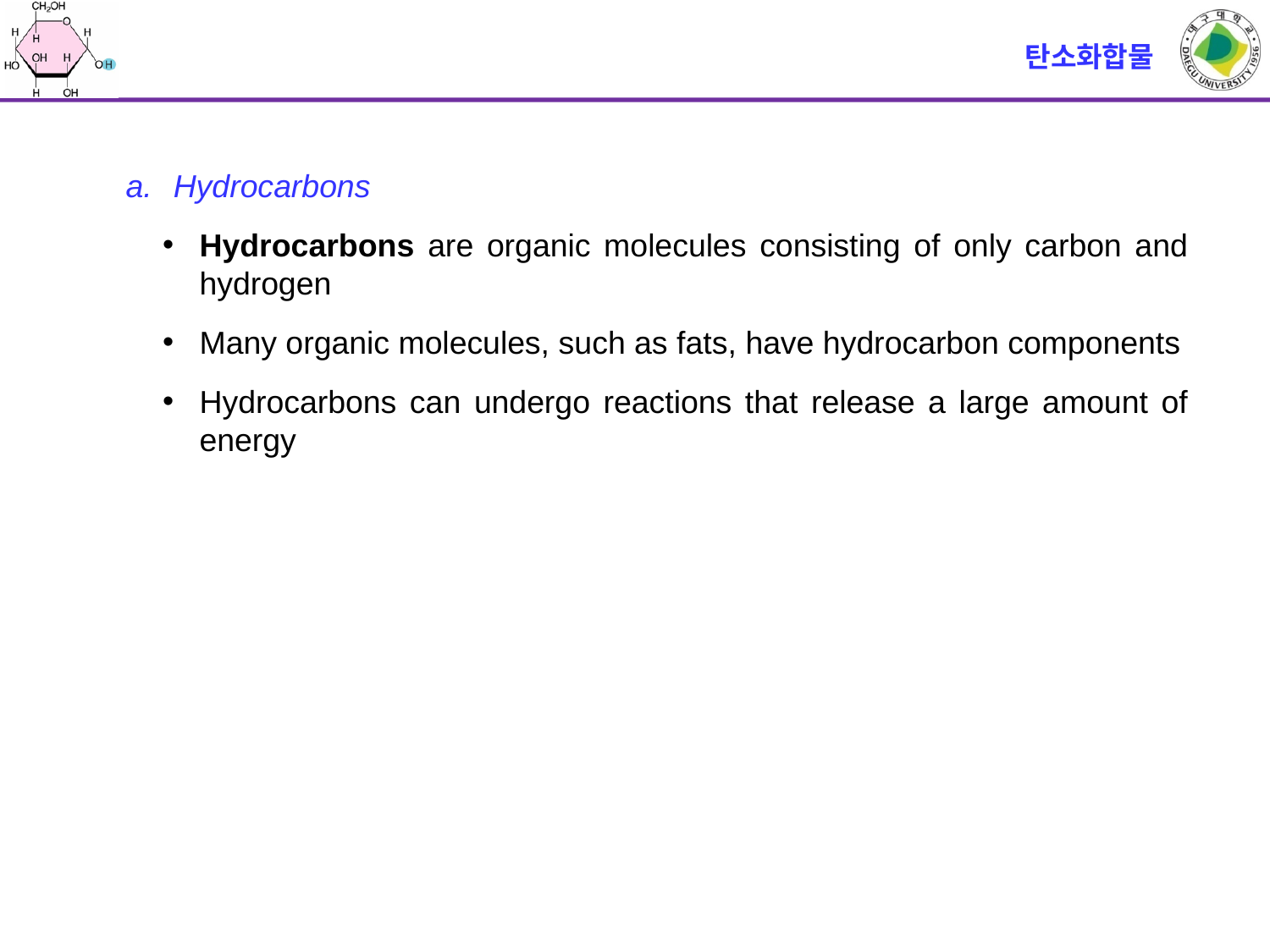

# 탄소화합물
Hydrocarbons
Hydrocarbons are organic molecules consisting of only carbon and hydrogen
Many organic molecules, such as fats, have hydrocarbon components
Hydrocarbons can undergo reactions that release a large amount of energy